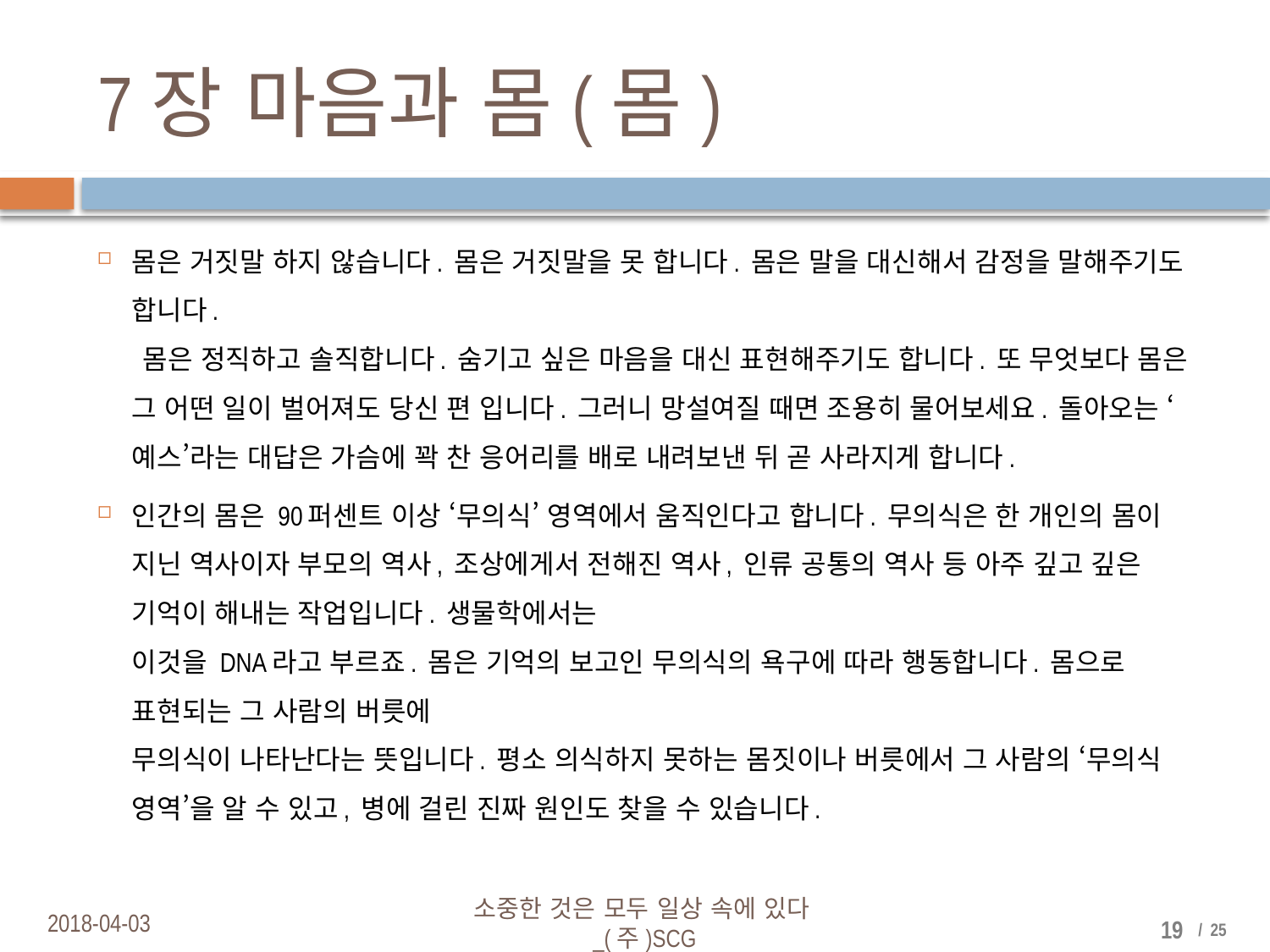

# 7장 마음과 몸(몸)
몸은 거짓말 하지 않습니다. 몸은 거짓말을 못 합니다. 몸은 말을 대신해서 감정을 말해주기도 합니다.
 몸은 정직하고 솔직합니다. 숨기고 싶은 마음을 대신 표현해주기도 합니다. 또 무엇보다 몸은 그 어떤 일이 벌어져도 당신 편 입니다. 그러니 망설여질 때면 조용히 물어보세요. 돌아오는 ‘예스’라는 대답은 가슴에 꽉 찬 응어리를 배로 내려보낸 뒤 곧 사라지게 합니다.
인간의 몸은 90퍼센트 이상 ‘무의식’ 영역에서 움직인다고 합니다. 무의식은 한 개인의 몸이 지닌 역사이자 부모의 역사, 조상에게서 전해진 역사, 인류 공통의 역사 등 아주 깊고 깊은 기억이 해내는 작업입니다. 생물학에서는
이것을 DNA라고 부르죠. 몸은 기억의 보고인 무의식의 욕구에 따라 행동합니다. 몸으로 표현되는 그 사람의 버릇에
무의식이 나타난다는 뜻입니다. 평소 의식하지 못하는 몸짓이나 버릇에서 그 사람의 ‘무의식 영역’을 알 수 있고, 병에 걸린 진짜 원인도 찾을 수 있습니다.
2018-04-03
소중한 것은 모두 일상 속에 있다_(주)SCG
19